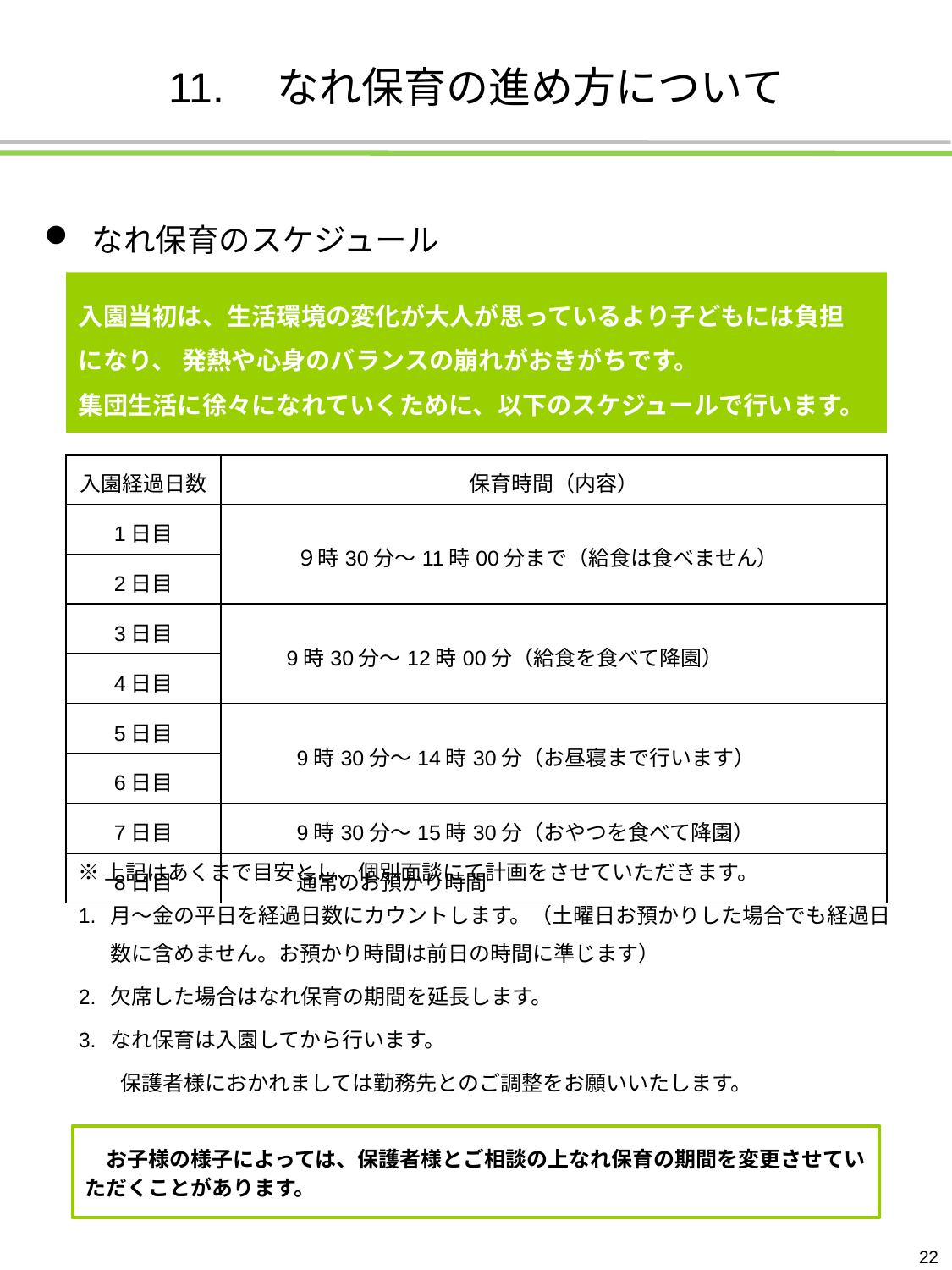

# 11.　なれ保育の進め方について
なれ保育のスケジュール

入園当初は、生活環境の変化が大人が思っているより子どもには負担
になり、 発熱や心身のバランスの崩れがおきがちです。
集団生活に徐々になれていくために、以下のスケジュールで行います。
| 入園経過日数 | 保育時間（内容） |
| --- | --- |
| 1日目 | ９時30分～11時00分まで（給食は食べません） |
| 2日目 |  |
| 3日目 | 9時30分～12時00分（給食を食べて降園） |
| 4日目 |  |
| 5日目 | 9時30分～14時30分（お昼寝まで行います） |
| 6日目 |  |
| 7日目 | 9時30分～15時30分（おやつを食べて降園） |
| 8日目 | 通常のお預かり時間 |
※上記はあくまで目安とし、個別面談にて計画をさせていただきます。
月～金の平日を経過日数にカウントします。（土曜日お預かりした場合でも経過日数に含めません。お預かり時間は前日の時間に準じます）
欠席した場合はなれ保育の期間を延長します。
なれ保育は入園してから行います。
　　保護者様におかれましては勤務先とのご調整をお願いいたします。
　お子様の様子によっては、保護者様とご相談の上なれ保育の期間を変更させていただくことがあります。
22